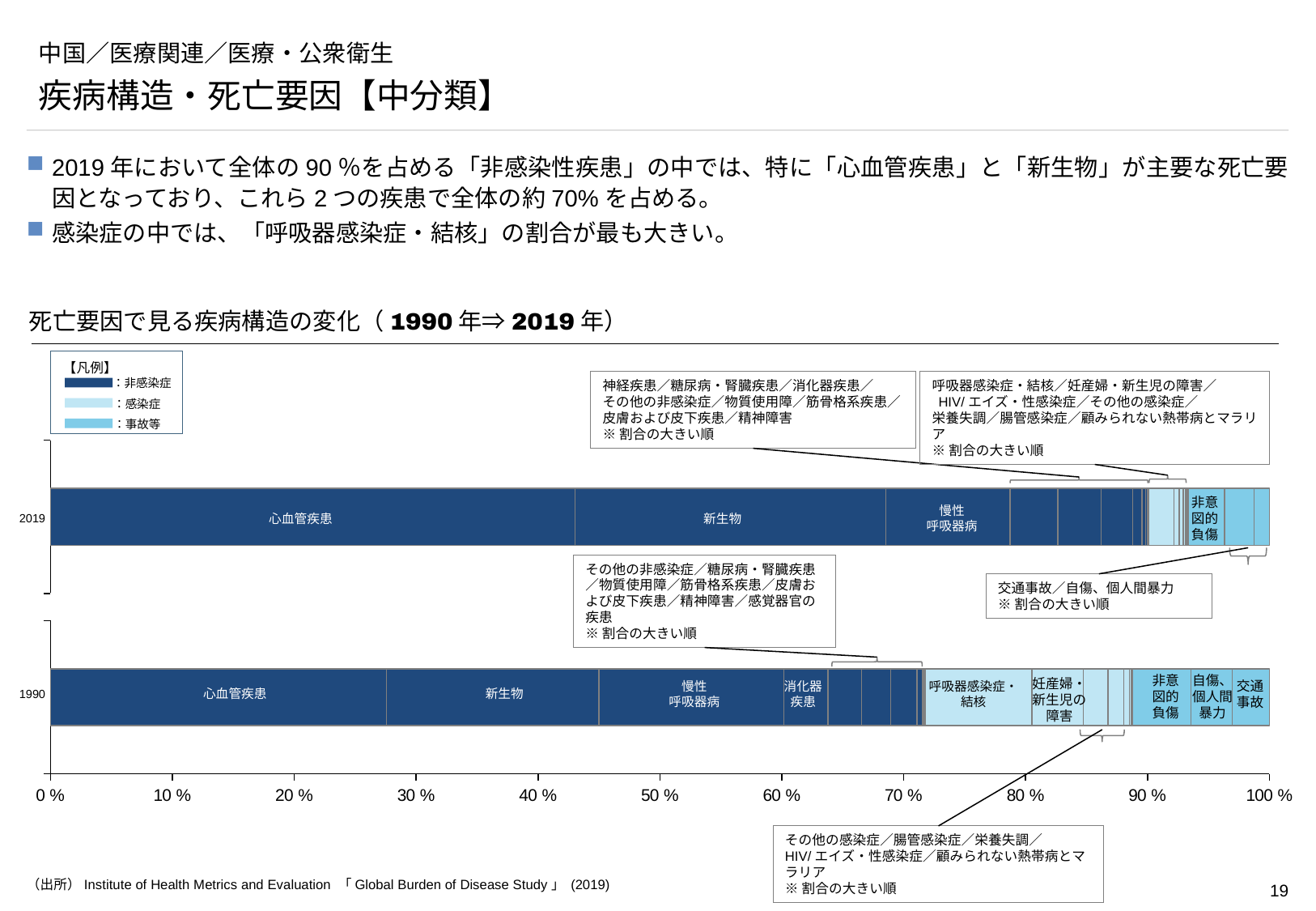

# 中国／医療関連／医療・公衆衛生
疾病構造・死亡要因【中分類】
2019年において全体の90％を占める「非感染性疾患」の中では、特に「心血管疾患」と「新生物」が主要な死亡要因となっており、これら2つの疾患で全体の約70%を占める。
感染症の中では、「呼吸器感染症・結核」の割合が最も大きい。
死亡要因で見る疾病構造の変化（1990年⇒2019年）
【凡例】
：非感染症

：感染症

：事故等

神経疾患／糖尿病・腎臓疾患／消化器疾患／
その他の非感染症／物質使用障／筋骨格系疾患／
皮膚および皮下疾患／精神障害
※割合の大きい順
呼吸器感染症・結核／妊産婦・新生児の障害／
 HIV/エイズ・性感染症／その他の感染症／
栄養失調／腸管感染症／顧みられない熱帯病とマラリア
※割合の大きい順

### Chart

| Category |  |  |  |  |  |  |  |  |  |  |  |  |  |  |  |  |  |  |  |  |  |
|---|---|---|---|---|---|---|---|---|---|---|---|---|---|---|---|---|---|---|---|---|---|
非意図的負傷
慢性
呼吸器病
2019
心血管疾患
新生物

その他の非感染症／糖尿病・腎臓疾患／物質使用障／筋骨格系疾患／皮膚および皮下疾患／精神障害／感覚器官の疾患
※割合の大きい順
交通事故／自傷、個人間暴力
※割合の大きい順

### Chart

| Category |  |  |  |  |  |  |  |  |  |  |  |  |  |  |  |  |  |  |  |  |  |  |
|---|---|---|---|---|---|---|---|---|---|---|---|---|---|---|---|---|---|---|---|---|---|---|
非意図的負傷
自傷、個人間暴力
妊産婦・新生児の障害
交通事故
慢性
呼吸器病
消化器疾患
呼吸器感染症・結核
1990
心血管疾患
新生物

その他の感染症／腸管感染症／栄養失調／ HIV/エイズ・性感染症／顧みられない熱帯病とマラリア
※割合の大きい順
（出所）Institute of Health Metrics and Evaluation 「Global Burden of Disease Study」 (2019)